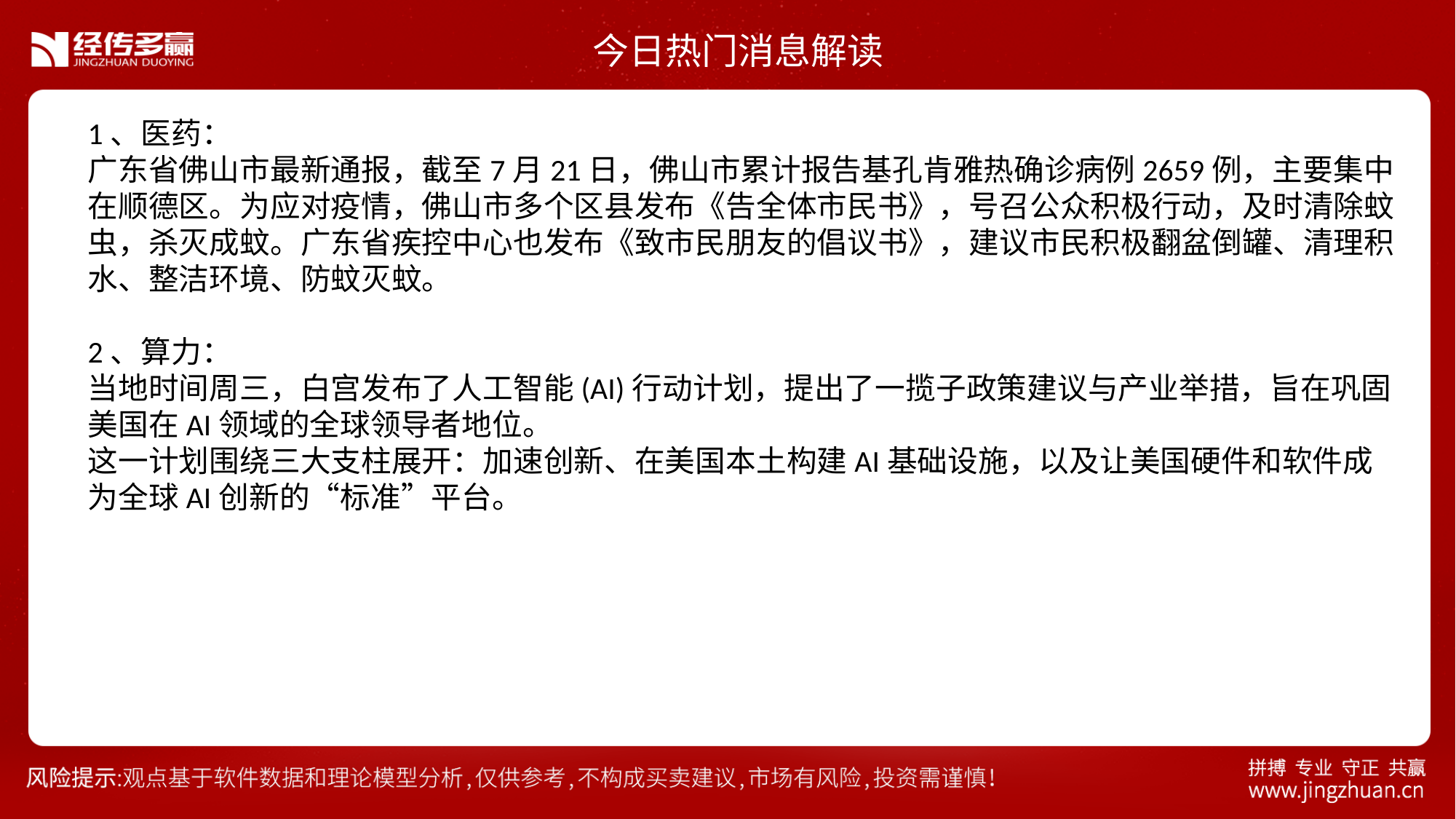

今日热门消息解读
1、医药：
广东省佛山市最新通报，截至7月21日，佛山市累计报告基孔肯雅热确诊病例2659例，主要集中在顺德区。为应对疫情，佛山市多个区县发布《告全体市民书》，号召公众积极行动，及时清除蚊虫，杀灭成蚊。广东省疾控中心也发布《致市民朋友的倡议书》，建议市民积极翻盆倒罐、清理积水、整洁环境、防蚊灭蚊。

2、算力：
当地时间周三，白宫发布了人工智能(AI)行动计划，提出了一揽子政策建议与产业举措，旨在巩固美国在AI领域的全球领导者地位。
这一计划围绕三大支柱展开：加速创新、在美国本土构建AI基础设施，以及让美国硬件和软件成为全球AI创新的“标准”平台。